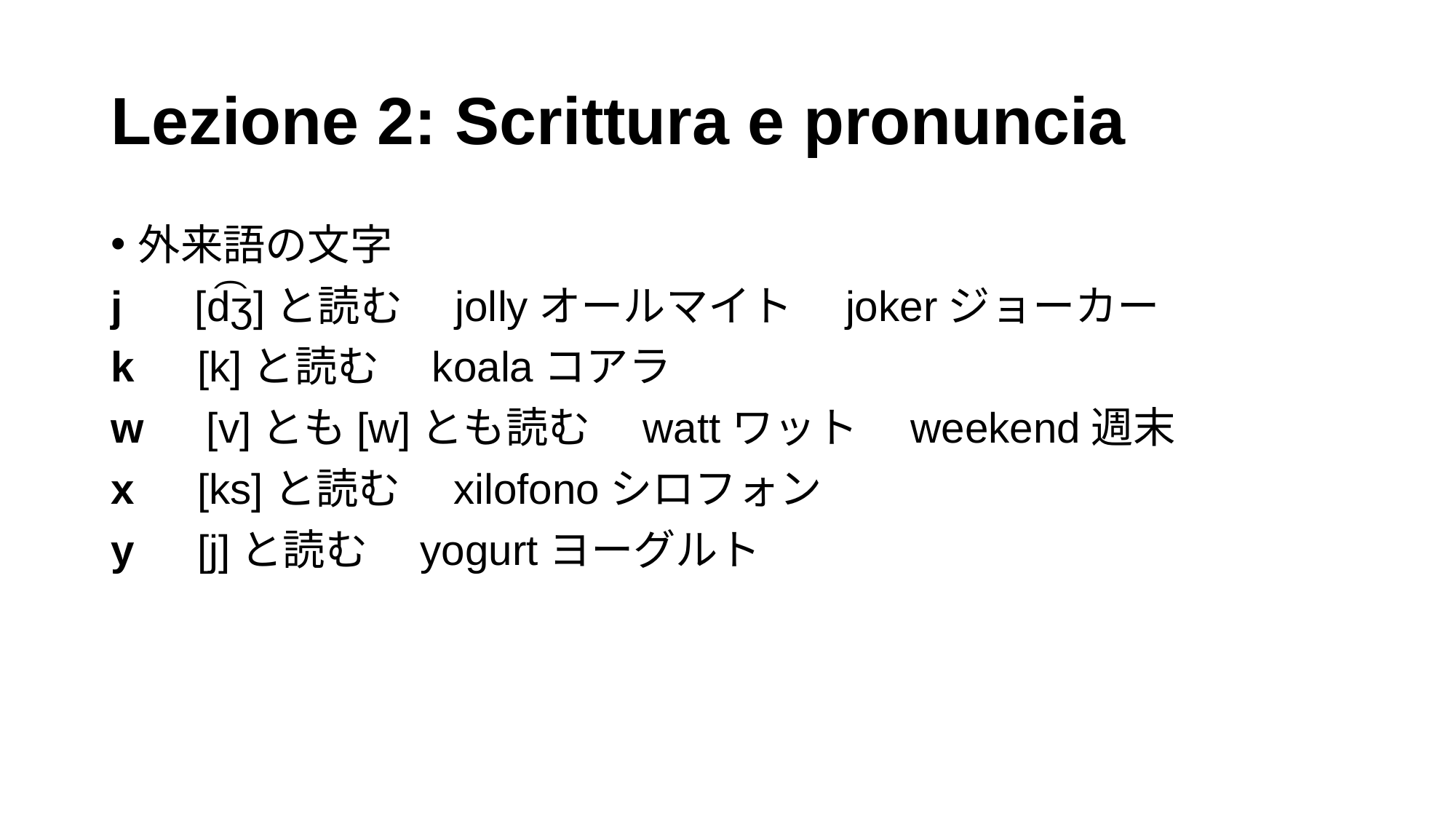

# Lezione 2: Scrittura e pronuncia
外来語の文字
j　 [d͡ʒ]と読む　jollyオールマイト　jokerジョーカー
k　[k]と読む　koalaコアラ
w　[v]とも[w]とも読む　wattワット　weekend週末
x　[ks]と読む　xilofonoシロフォン
y　[j]と読む　yogurtヨーグルト